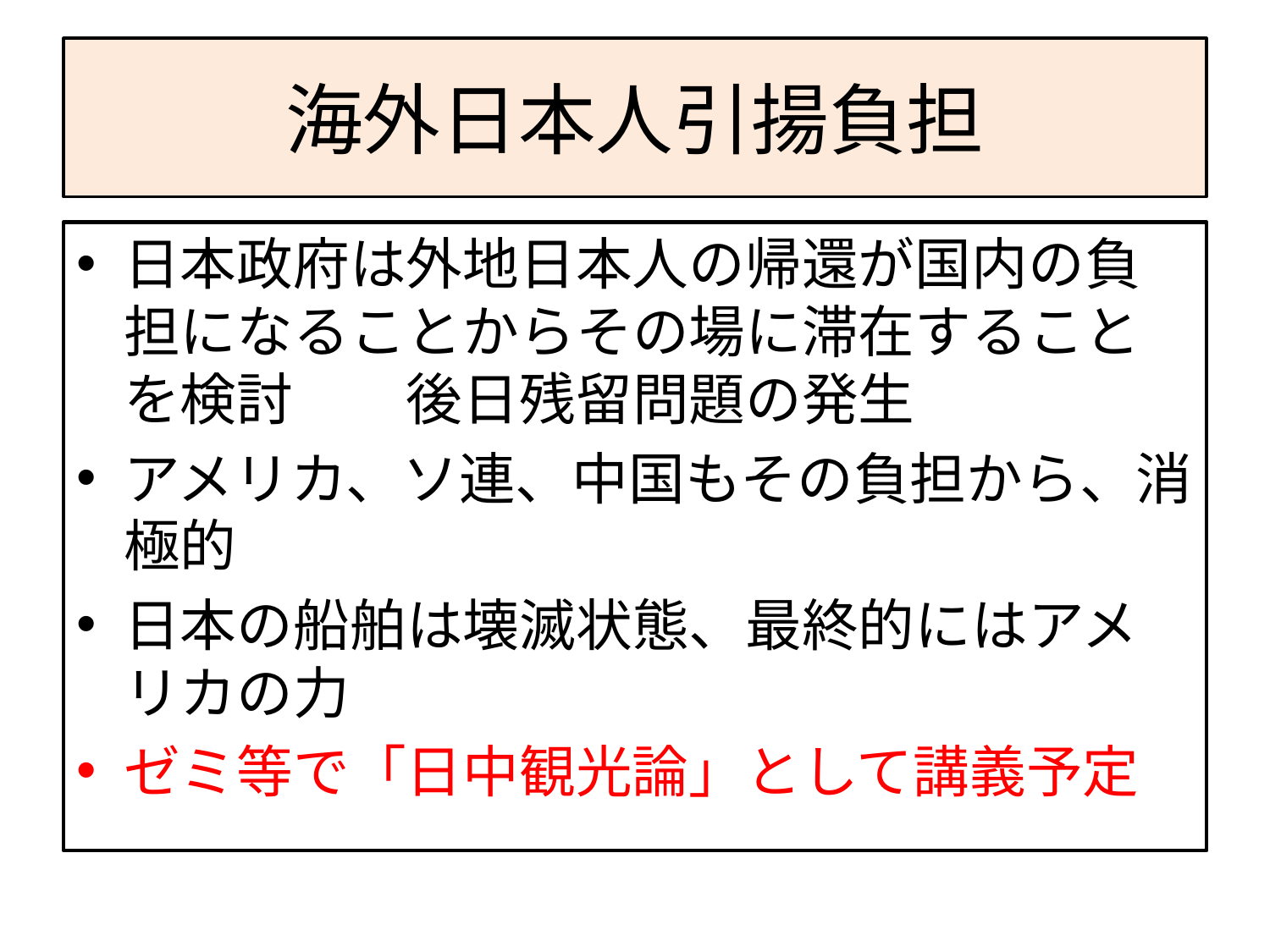

# 海外日本人引揚負担
日本政府は外地日本人の帰還が国内の負担になることからその場に滞在することを検討　　後日残留問題の発生
アメリカ、ソ連、中国もその負担から、消極的
日本の船舶は壊滅状態、最終的にはアメリカの力
ゼミ等で「日中観光論」として講義予定